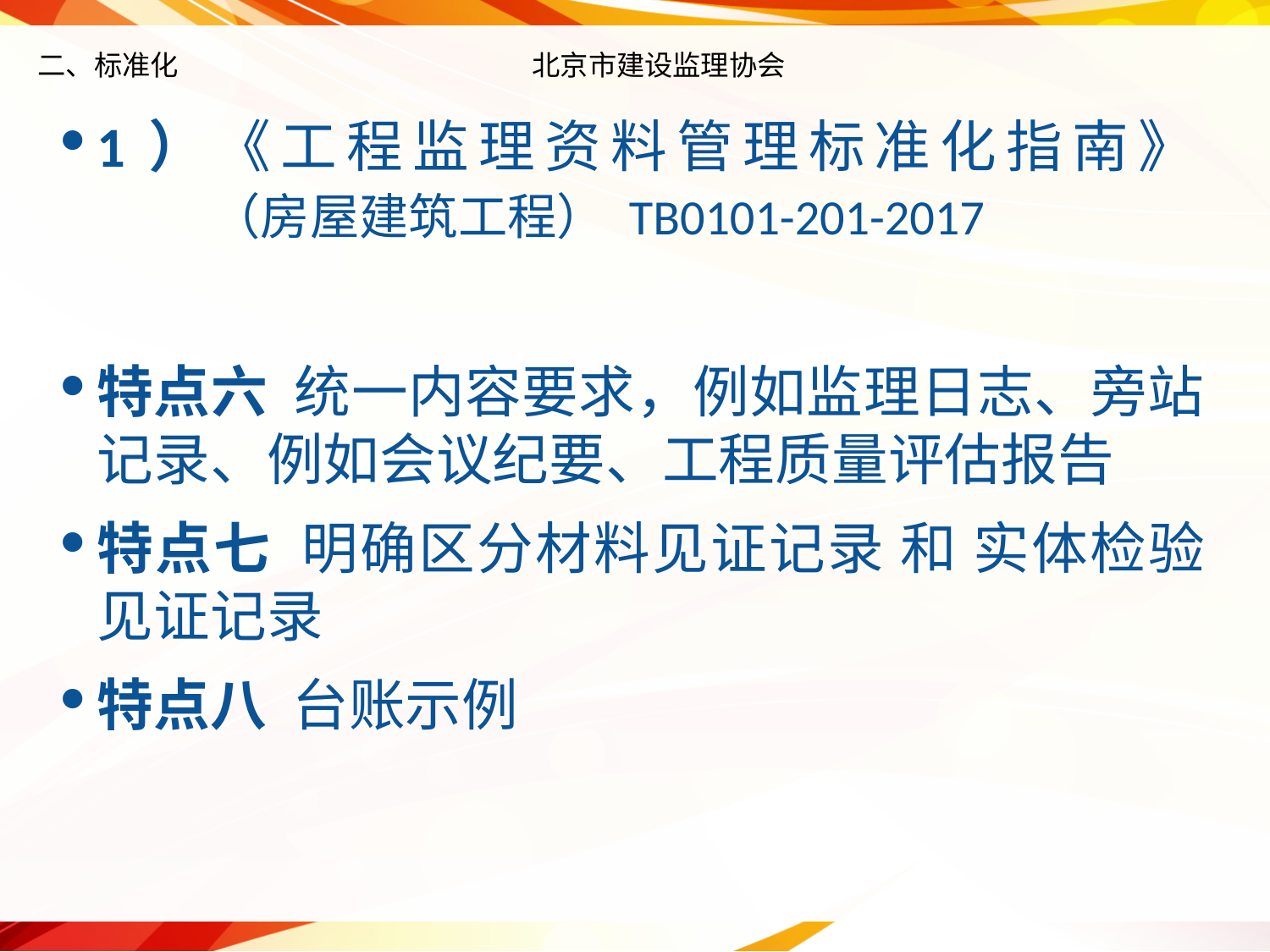

# 二、标准化                                                        北京市建设监理协会
1）《工程监理资料管理标准化指南》
         （房屋建筑工程） TB0101-201-2017

特点六  统一内容要求，例如监理日志、旁站记录、例如会议纪要、工程质量评估报告
特点七  明确区分材料见证记录 和 实体检验见证记录
特点八  台账示例